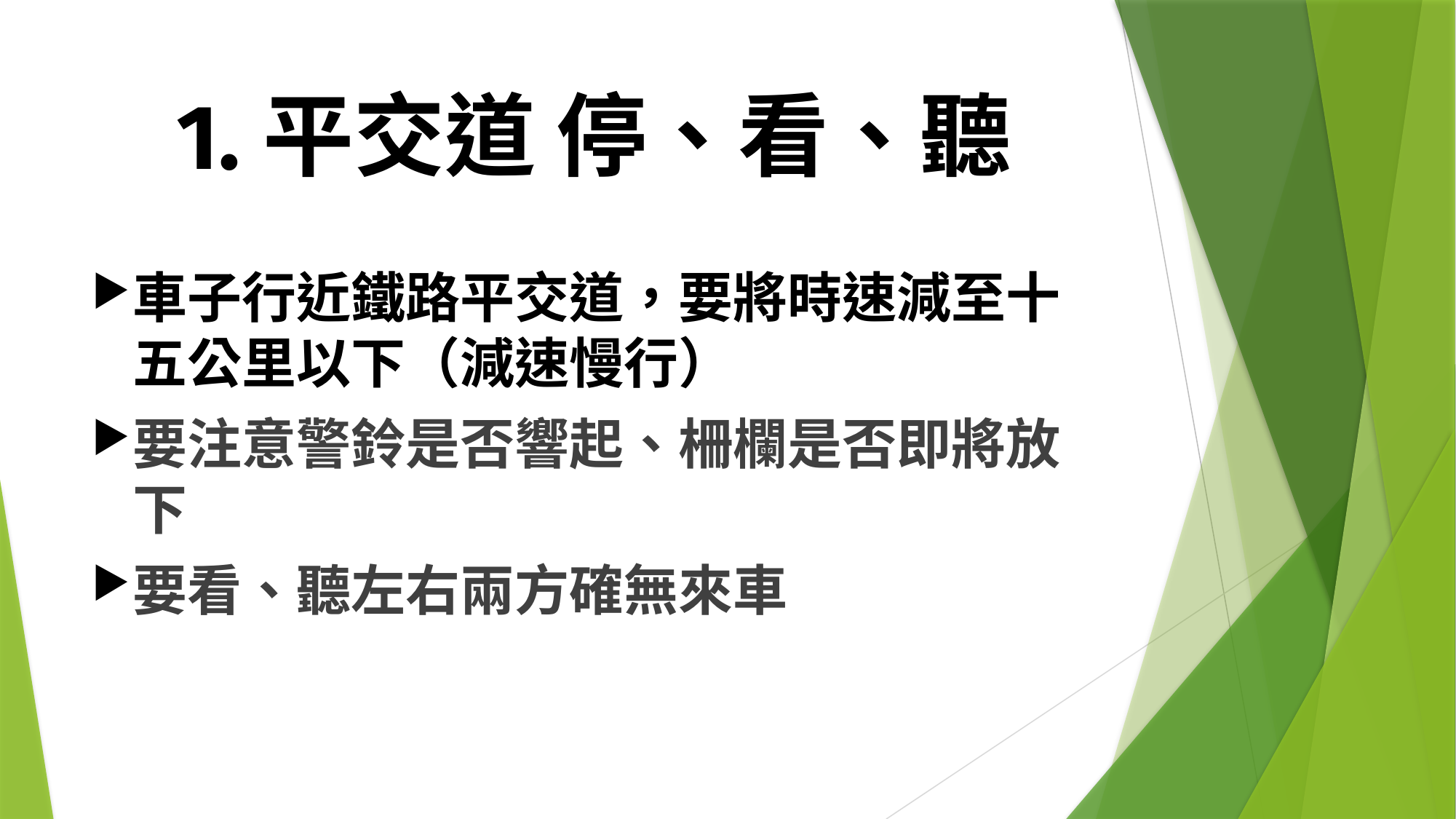

# 1.平交道 停、看、聽
車子行近鐵路平交道，要將時速減至十五公里以下（減速慢行）
要注意警鈴是否響起、柵欄是否即將放下
要看、聽左右兩方確無來車